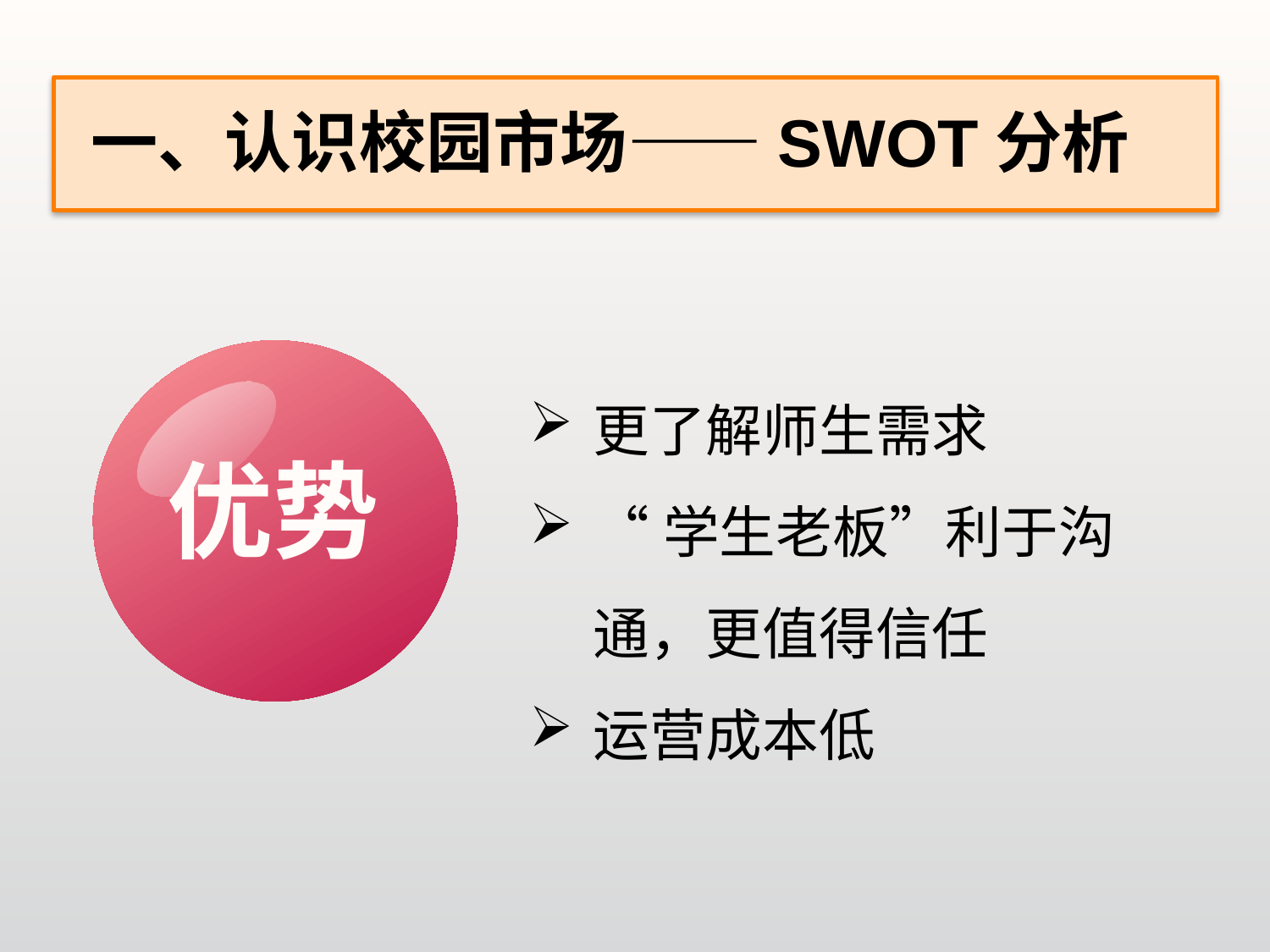

一、认识校园市场——SWOT分析

优势
更了解师生需求
“学生老板”利于沟通，更值得信任
运营成本低